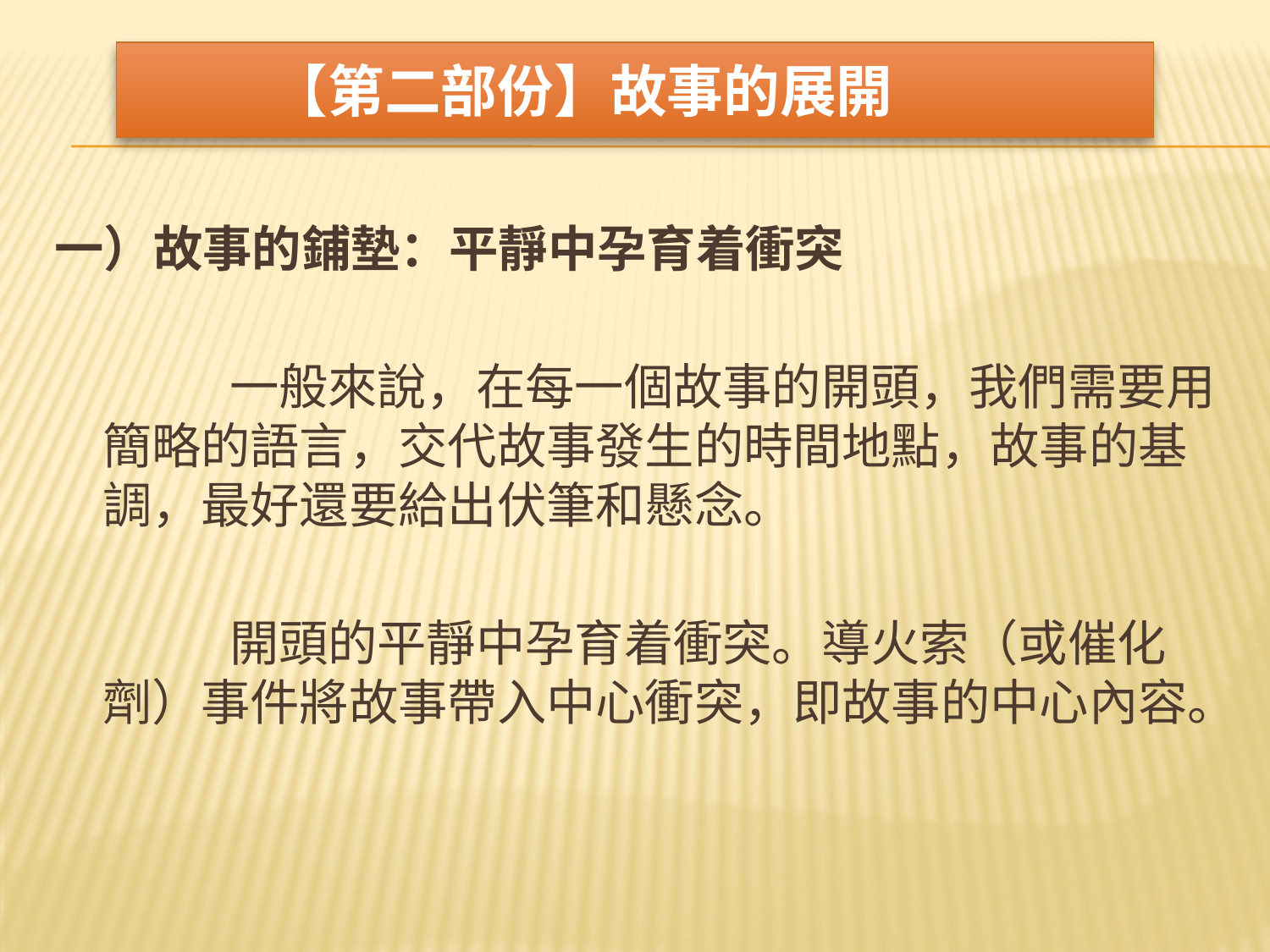

# 【第二部份】故事的展開
一）故事的鋪墊：平靜中孕育着衝突

		一般來說，在每一個故事的開頭，我們需要用簡略的語言，交代故事發生的時間地點，故事的基調，最好還要給出伏筆和懸念。

		開頭的平靜中孕育着衝突。導火索（或催化劑）事件將故事帶入中心衝突，即故事的中心內容。